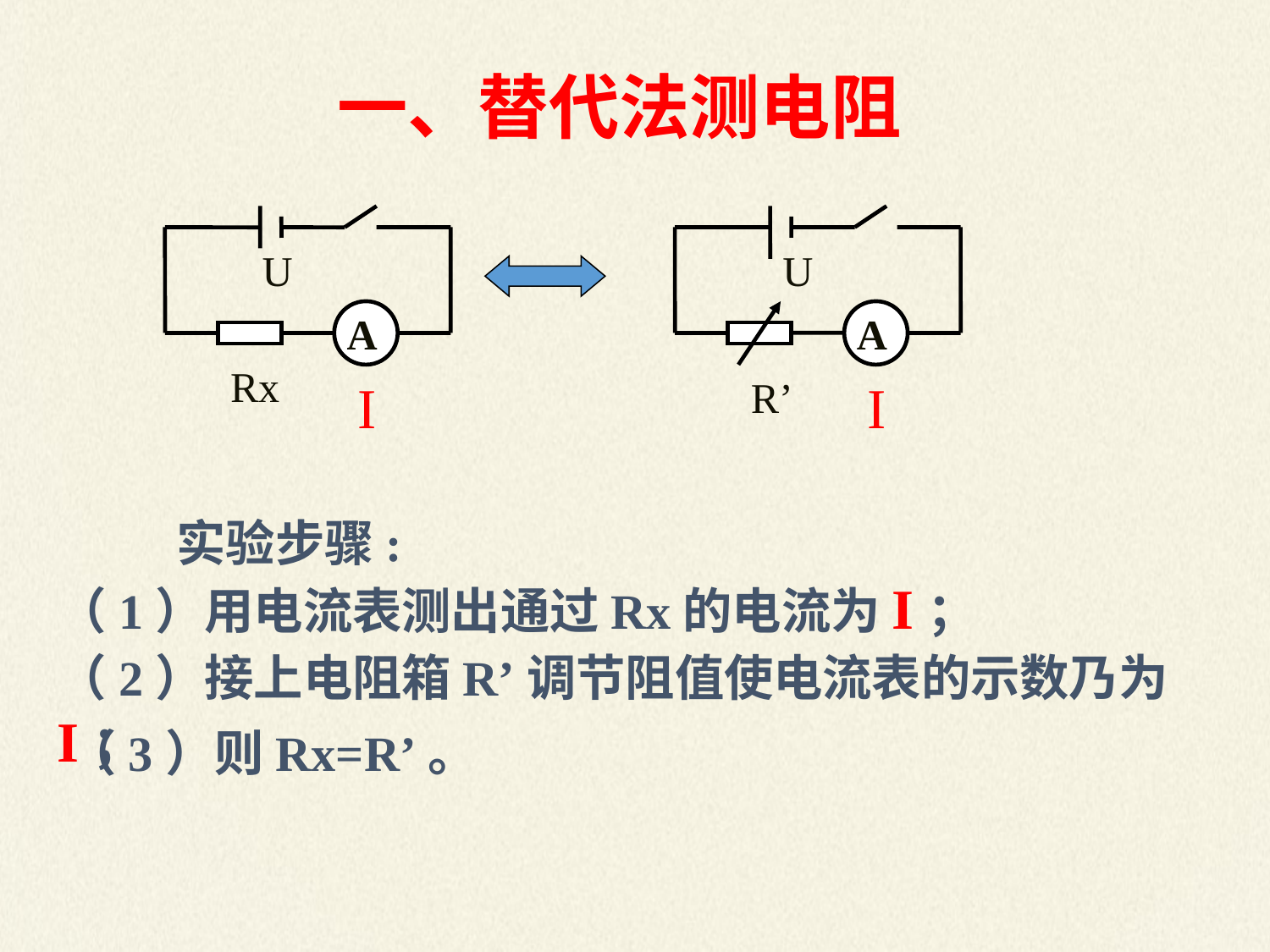

一、替代法测电阻

U

A

Rx
I

U

A

R’
I

实验步骤:
（1）用电流表测出通过Rx的电流为I；

（2）接上电阻箱R’调节阻值使电流表的示数乃为I；
（3）则Rx=R’。